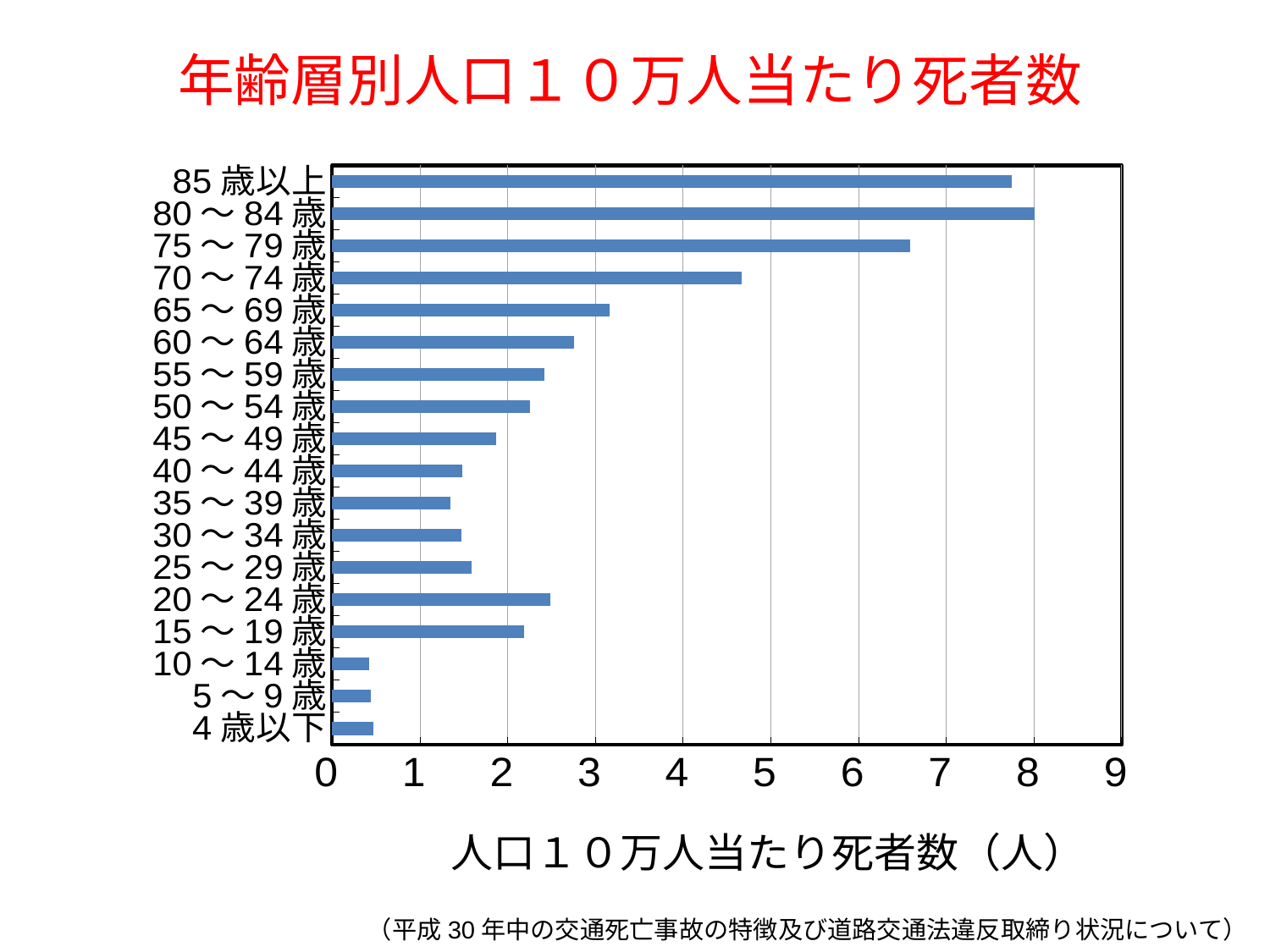

# 年齢層別人口１０万人当たり死者数

### Chart

| Category |  |
|---|---|
| 4歳以下 | 0.46852719494805456 |
| 5～9歳 | 0.43801180727480477 |
| 10～14歳 | 0.4233388551444873 |
| 15～19歳 | 2.1855188521855187 |
| 20～24歳 | 2.4891601092018627 |
| 25～29歳 | 1.5895724050230486 |
| 30～34歳 | 1.4763779527559056 |
| 35～39歳 | 1.3444951801116183 |
| 40～44歳 | 1.4825796886582654 |
| 45～49歳 | 1.871629480807867 |
| 50～54歳 | 2.2560078469838154 |
| 55～59歳 | 2.423284604240748 |
| 60～64歳 | 2.754644458680333 |
| 65～69歳 | 3.1650035278701742 |
| 70～74歳 | 4.671570525229061 |
| 75～79歳 | 6.5904705358468165 |
| 80～84歳 | 8.009066868152626 |
| 85歳以上 | 7.743119266055046 |
（平成30年中の交通死亡事故の特徴及び道路交通法違反取締り状況について）